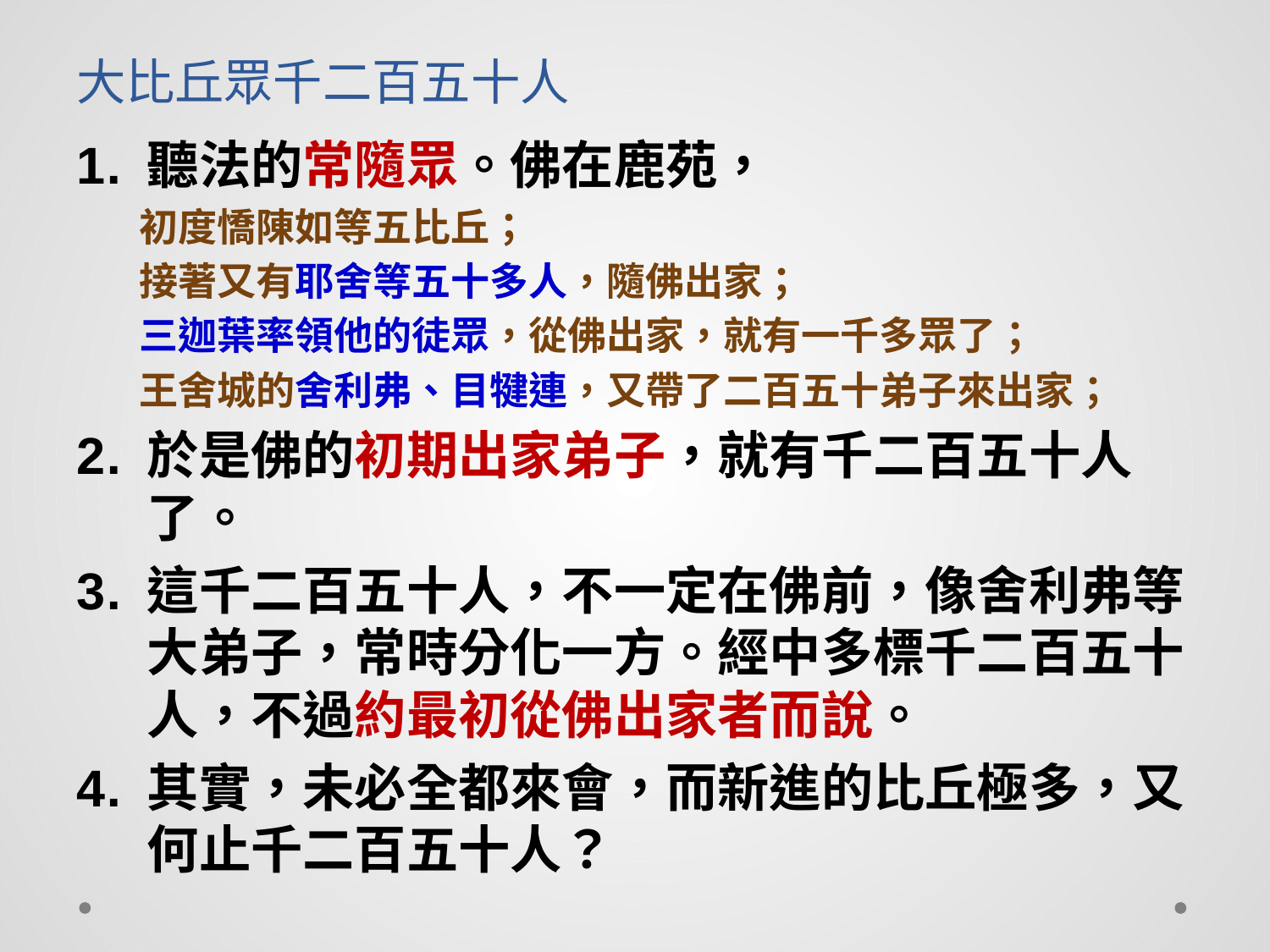

# 大比丘眾千二百五十人
聽法的常隨眾。佛在鹿苑，
初度憍陳如等五比丘；
接著又有耶舍等五十多人，隨佛出家；
三迦葉率領他的徒眾，從佛出家，就有一千多眾了；
王舍城的舍利弗、目犍連，又帶了二百五十弟子來出家；
於是佛的初期出家弟子，就有千二百五十人了。
這千二百五十人，不一定在佛前，像舍利弗等大弟子，常時分化一方。經中多標千二百五十人，不過約最初從佛出家者而說。
其實，未必全都來會，而新進的比丘極多，又何止千二百五十人？